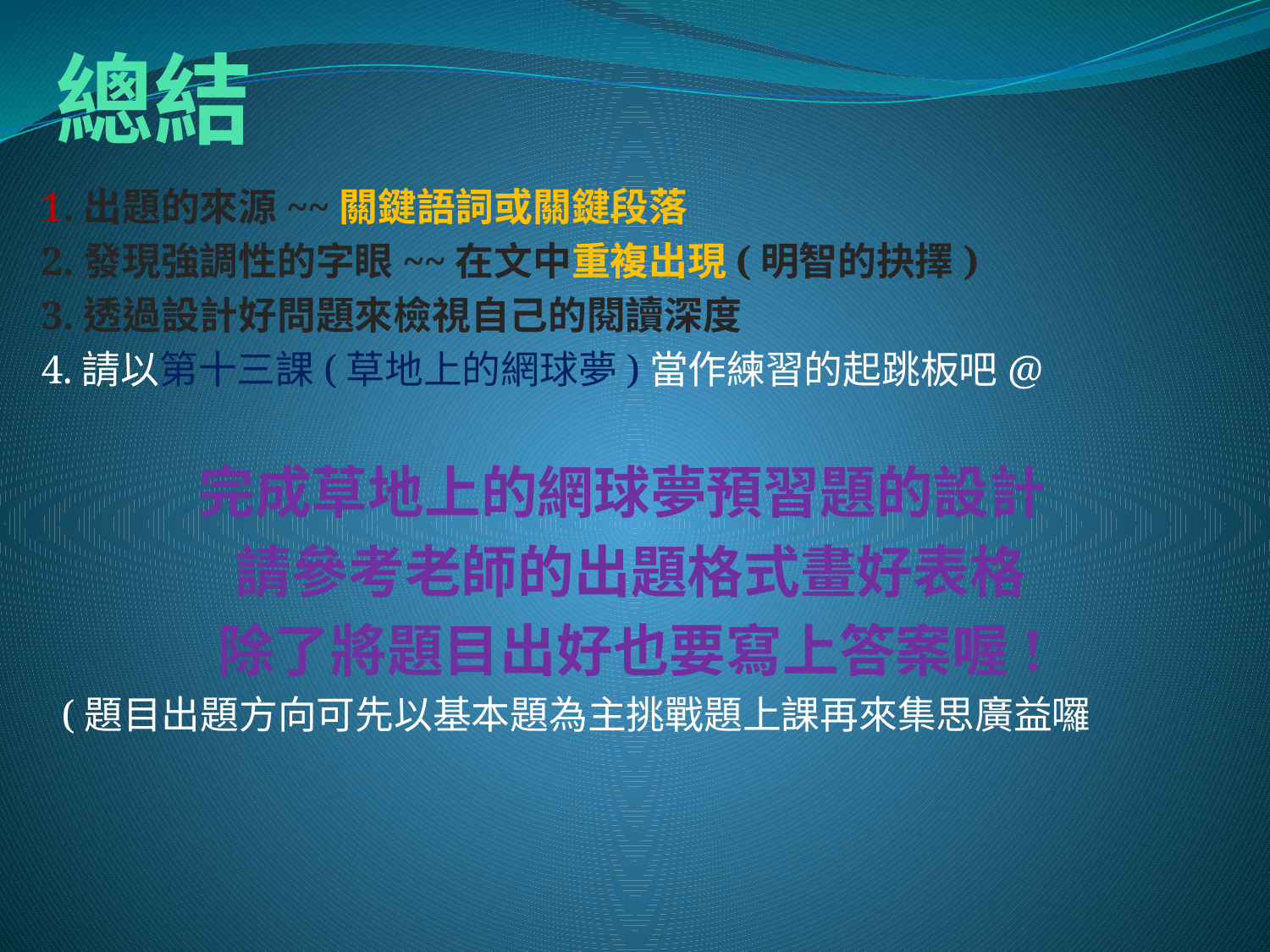

# 總結
1.出題的來源~~關鍵語詞或關鍵段落
2.發現強調性的字眼~~在文中重複出現(明智的抉擇)
3.透過設計好問題來檢視自己的閱讀深度
4.請以第十三課(草地上的網球夢)當作練習的起跳板吧@

   完成草地上的網球夢預習題的設計
   請參考老師的出題格式畫好表格
   除了將題目出好也要寫上答案喔!
  (題目出題方向可先以基本題為主挑戰題上課再來集思廣益囉